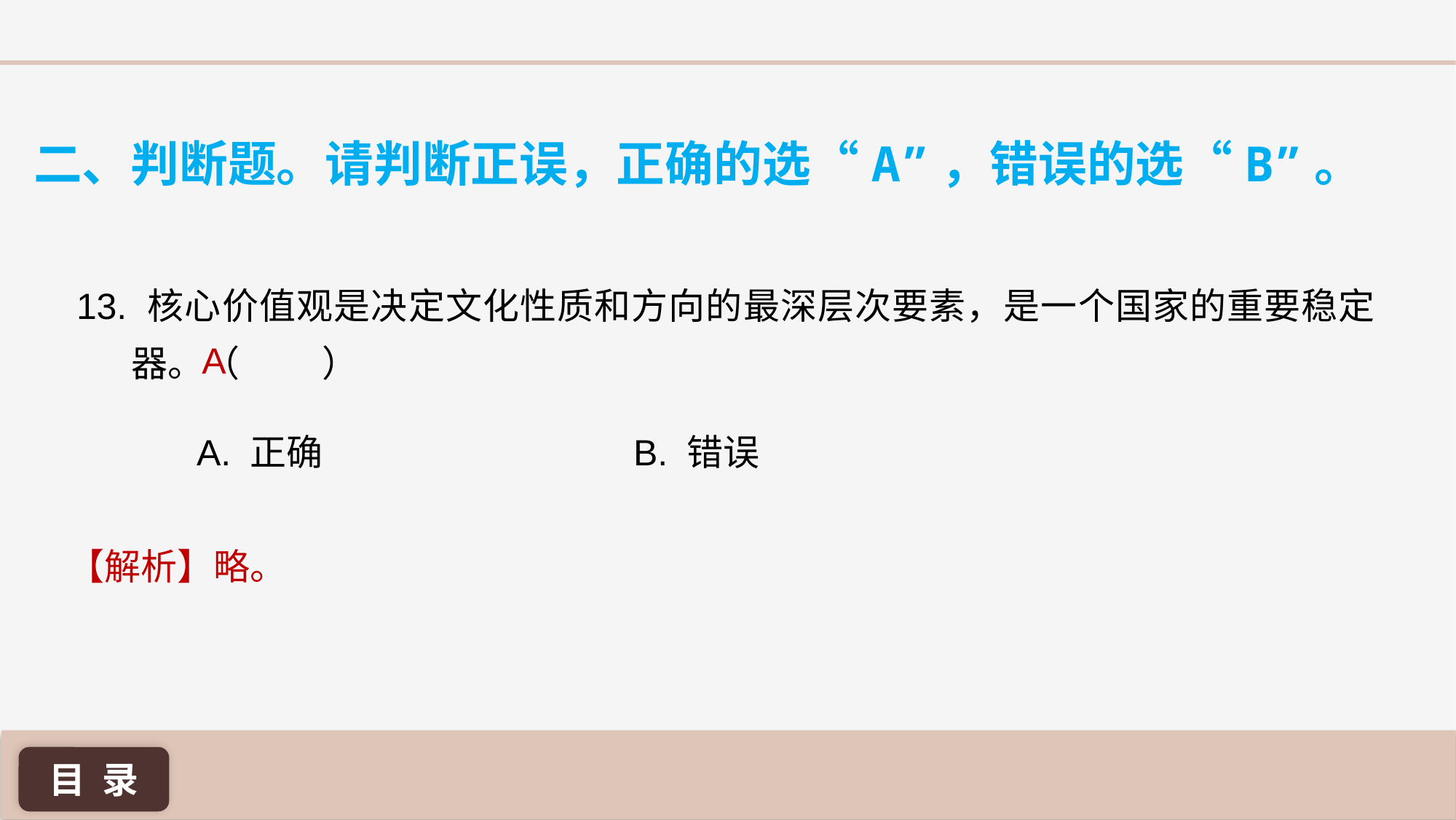

二、判断题。请判断正误，正确的选“A”，错误的选“B”。
13. 核心价值观是决定文化性质和方向的最深层次要素，是一个国家的重要稳定器。（          ）
A
A. 正确 			B. 错误
【解析】略。